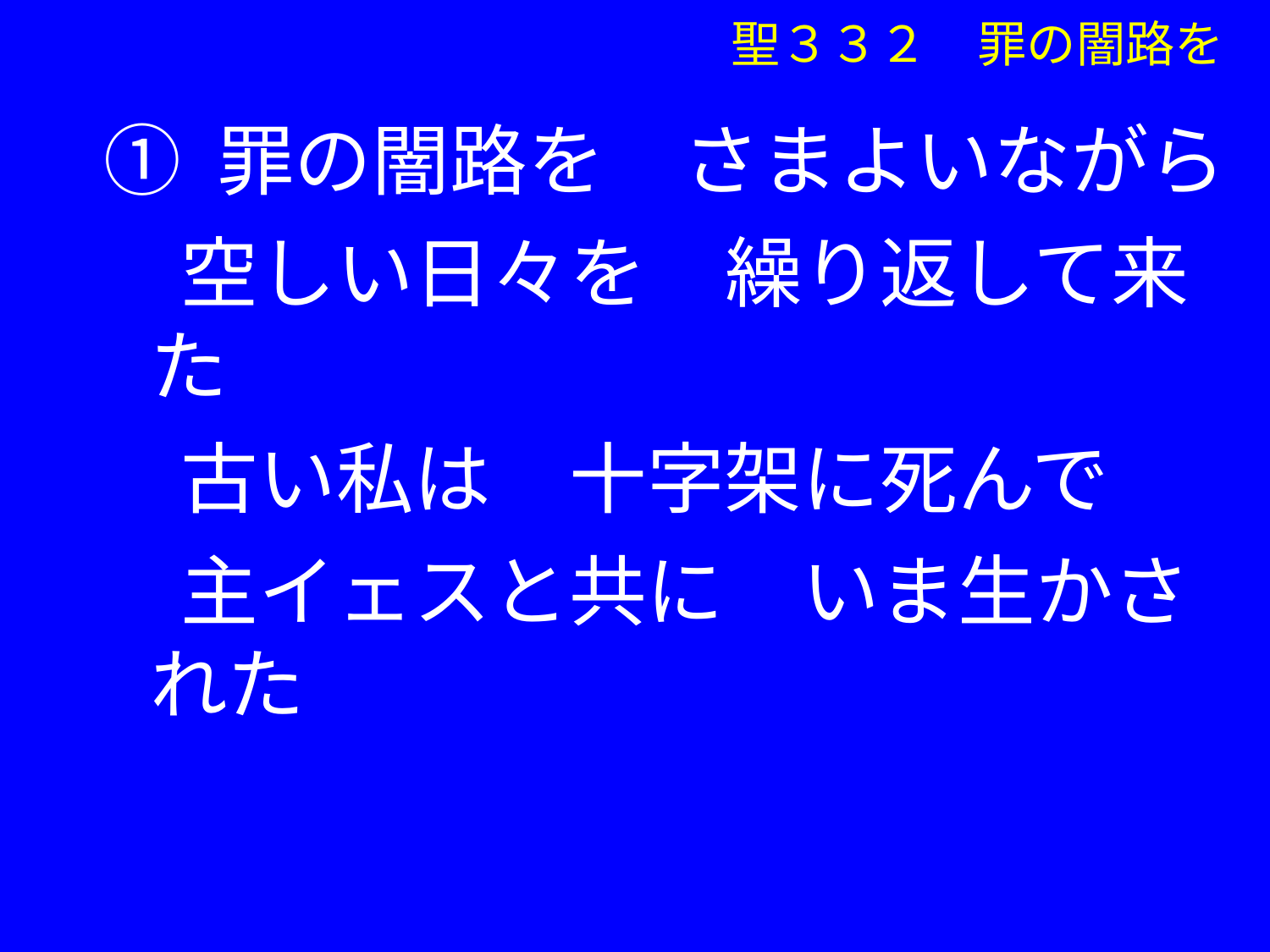

① 罪の闇路を　さまよいながら
　空しい日々を　繰り返して来た
　古い私は　十字架に死んで
　主イェスと共に　いま生かされた

聖３３２　罪の闇路を